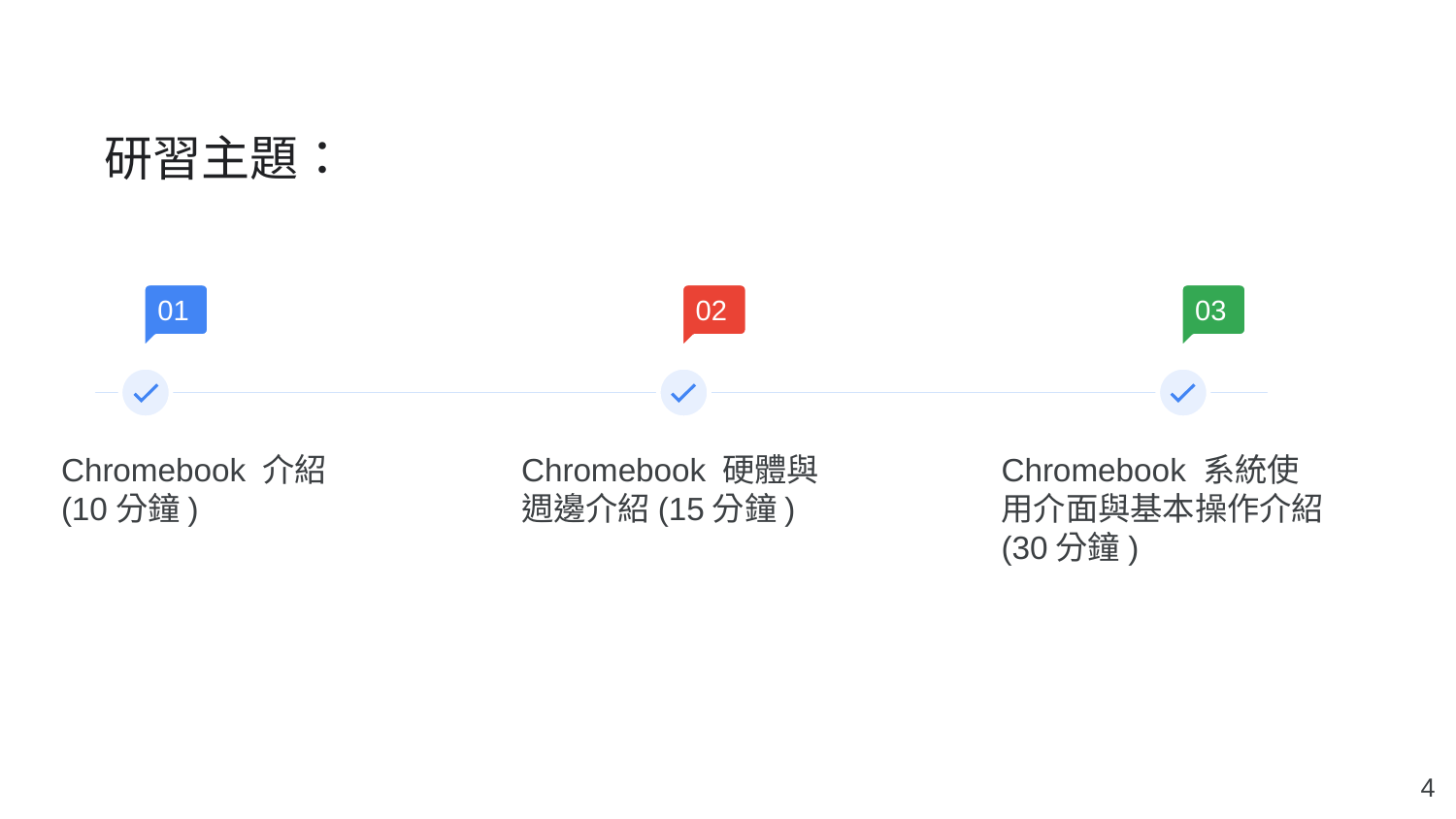

# 研習主題：
Chromebook 介紹
(10分鐘)
Chromebook 硬體與週邊介紹(15分鐘)
Chromebook 系統使用介面與基本操作介紹(30分鐘)
4